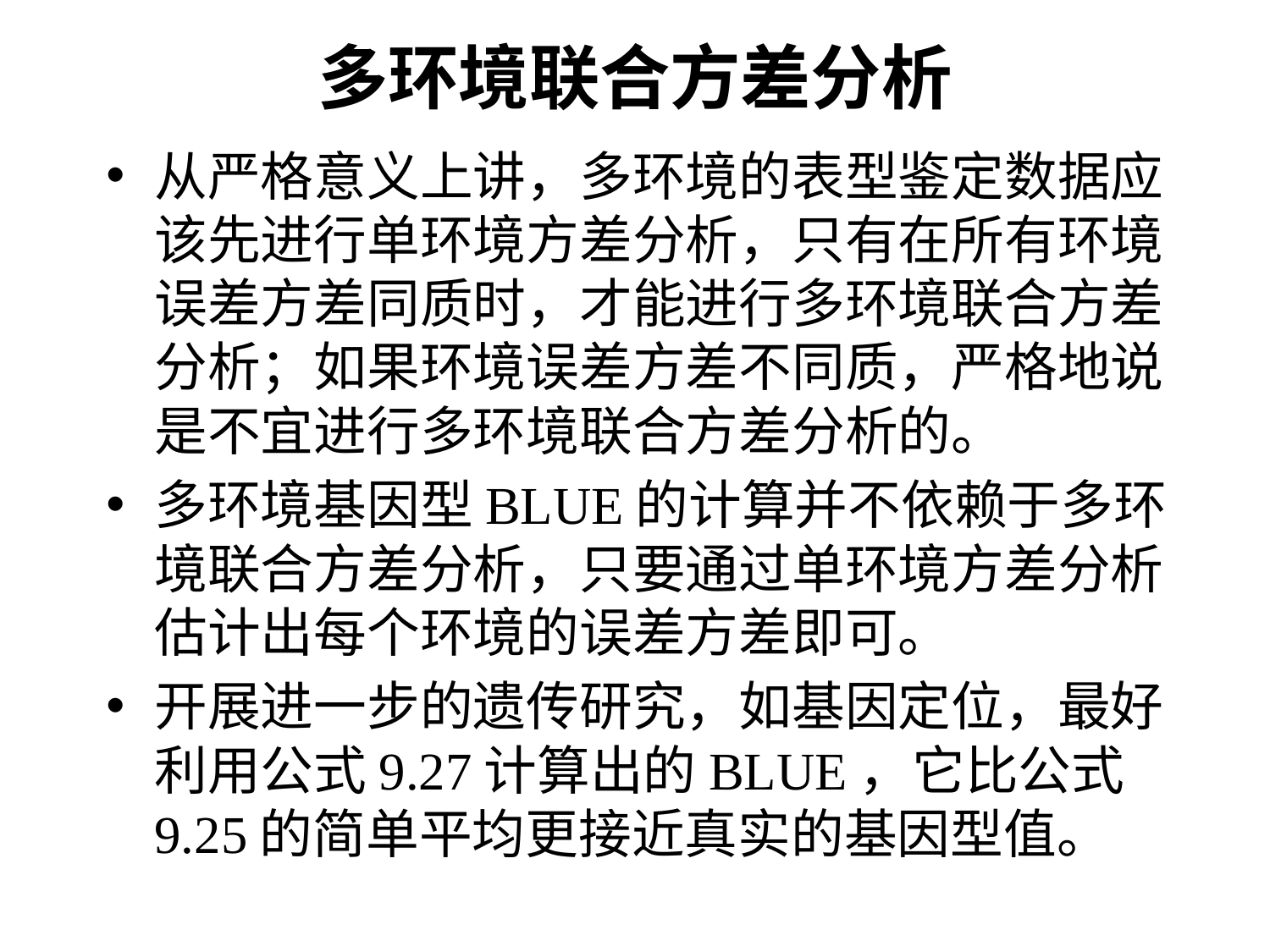

# 多环境联合方差分析
从严格意义上讲，多环境的表型鉴定数据应该先进行单环境方差分析，只有在所有环境误差方差同质时，才能进行多环境联合方差分析；如果环境误差方差不同质，严格地说是不宜进行多环境联合方差分析的。
多环境基因型BLUE的计算并不依赖于多环境联合方差分析，只要通过单环境方差分析估计出每个环境的误差方差即可。
开展进一步的遗传研究，如基因定位，最好利用公式9.27计算出的BLUE，它比公式9.25的简单平均更接近真实的基因型值。